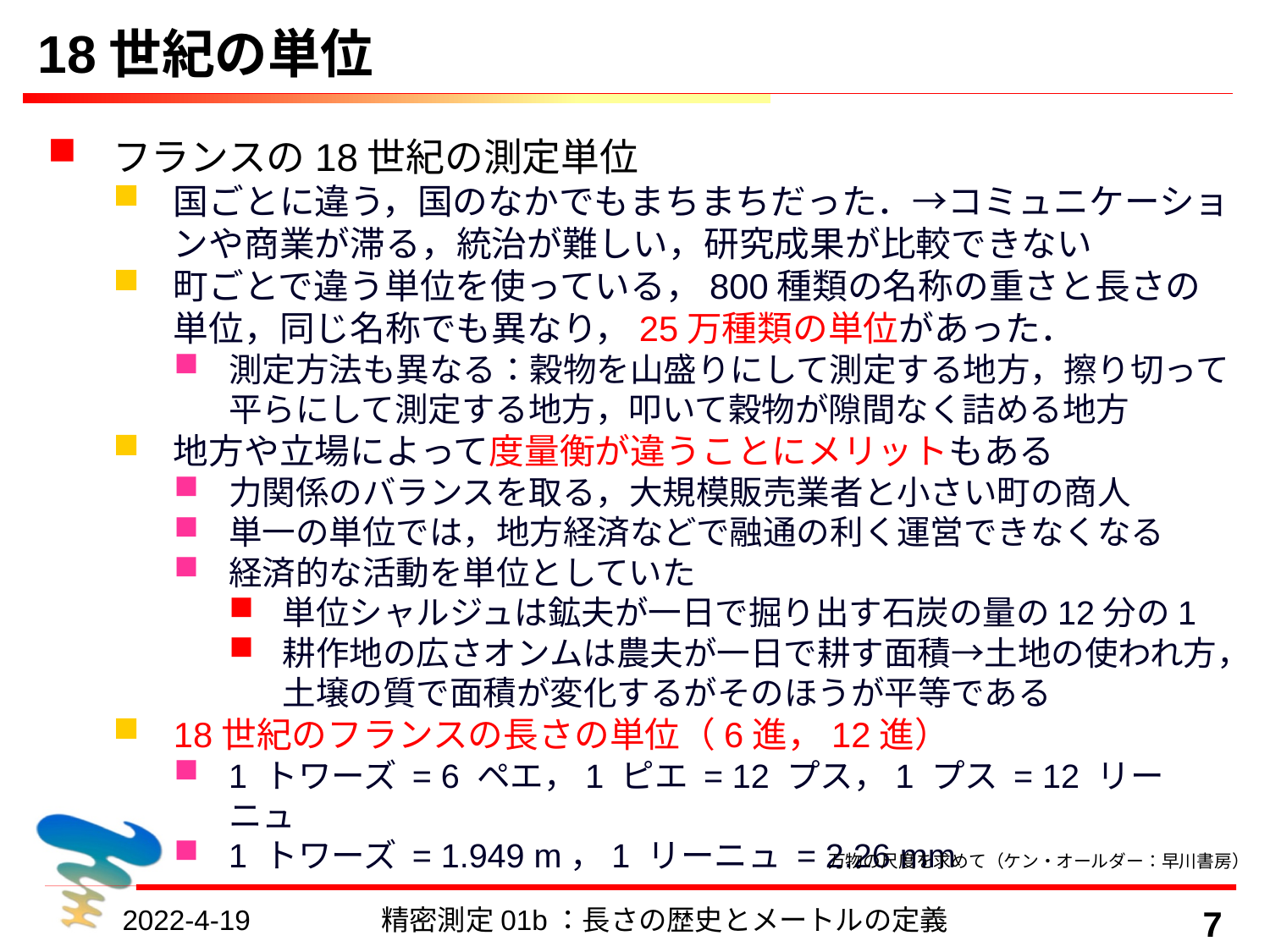

# 18世紀の単位
フランスの18世紀の測定単位
国ごとに違う，国のなかでもまちまちだった．→コミュニケーションや商業が滞る，統治が難しい，研究成果が比較できない
町ごとで違う単位を使っている，800種類の名称の重さと長さの単位，同じ名称でも異なり，25万種類の単位があった．
測定方法も異なる：穀物を山盛りにして測定する地方，擦り切って平らにして測定する地方，叩いて穀物が隙間なく詰める地方
地方や立場によって度量衡が違うことにメリットもある
力関係のバランスを取る，大規模販売業者と小さい町の商人
単一の単位では，地方経済などで融通の利く運営できなくなる
経済的な活動を単位としていた
単位シャルジュは鉱夫が一日で掘り出す石炭の量の12分の1
耕作地の広さオンムは農夫が一日で耕す面積→土地の使われ方，土壌の質で面積が変化するがそのほうが平等である
18世紀のフランスの長さの単位（6進，12進）
1 トワーズ = 6 ペエ，1 ピエ = 12 プス，1 プス = 12 リーニュ
1 トワーズ = 1.949 m，1 リーニュ = 2.26 mm

万物の尺度を求めて（ケン・オールダー：早川書房）
2022-4-19
精密測定01b：長さの歴史とメートルの定義
7